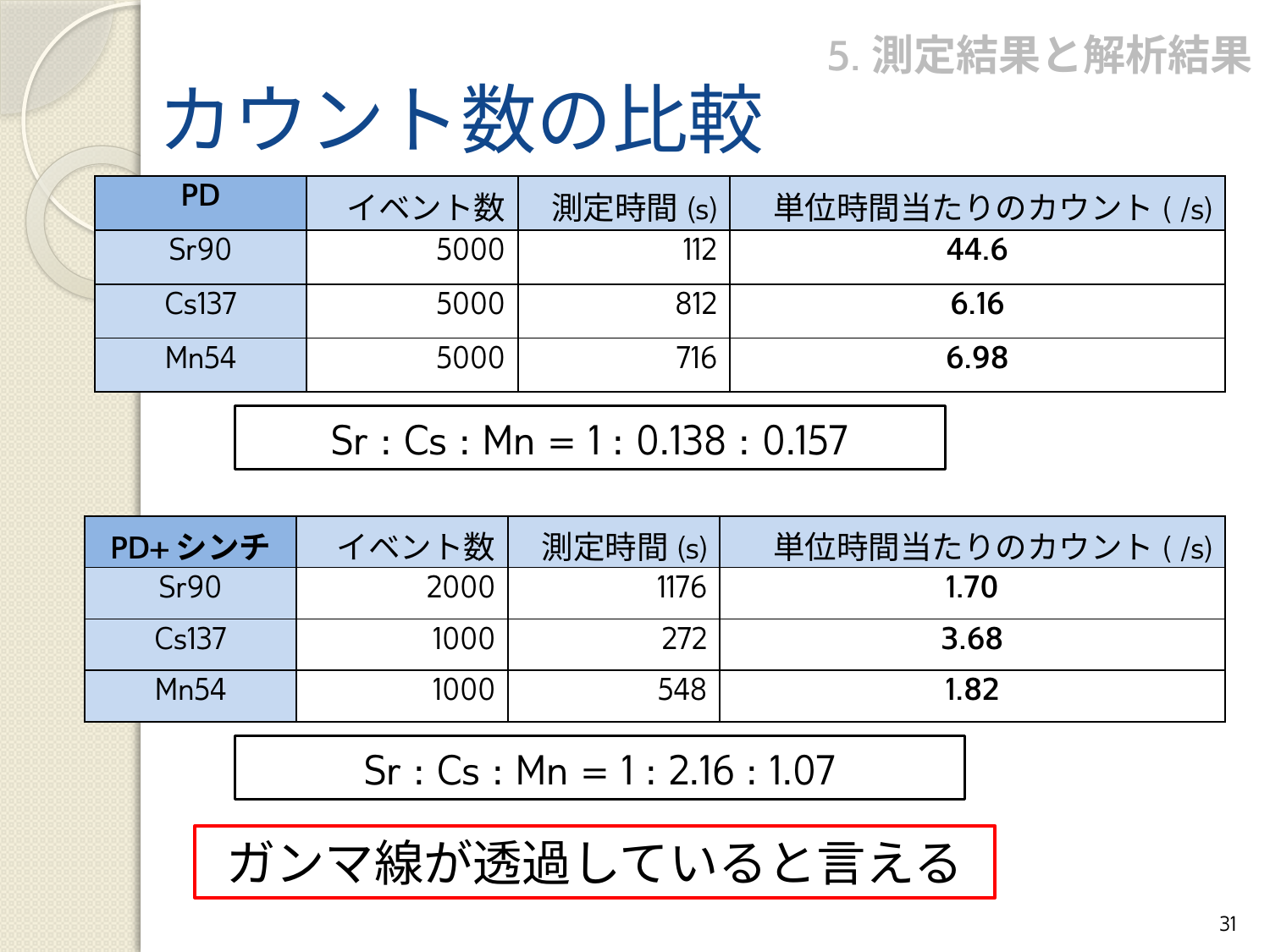

5.測定結果と解析結果
# カウント数の比較
| PD | イベント数 | 測定時間(s) | 単位時間当たりのカウント( /s) |
| --- | --- | --- | --- |
| Sr90 | 5000 | 112 | 44.6 |
| Cs137 | 5000 | 812 | 6.16 |
| Mn54 | 5000 | 716 | 6.98 |
Sr : Cs : Mn = 1 : 0.138 : 0.157
| PD+シンチ | イベント数 | 測定時間(s) | 単位時間当たりのカウント( /s) |
| --- | --- | --- | --- |
| Sr90 | 2000 | 1176 | 1.70 |
| Cs137 | 1000 | 272 | 3.68 |
| Mn54 | 1000 | 548 | 1.82 |
Sr : Cs : Mn = 1 : 2.16 : 1.07
ガンマ線が透過していると言える
31